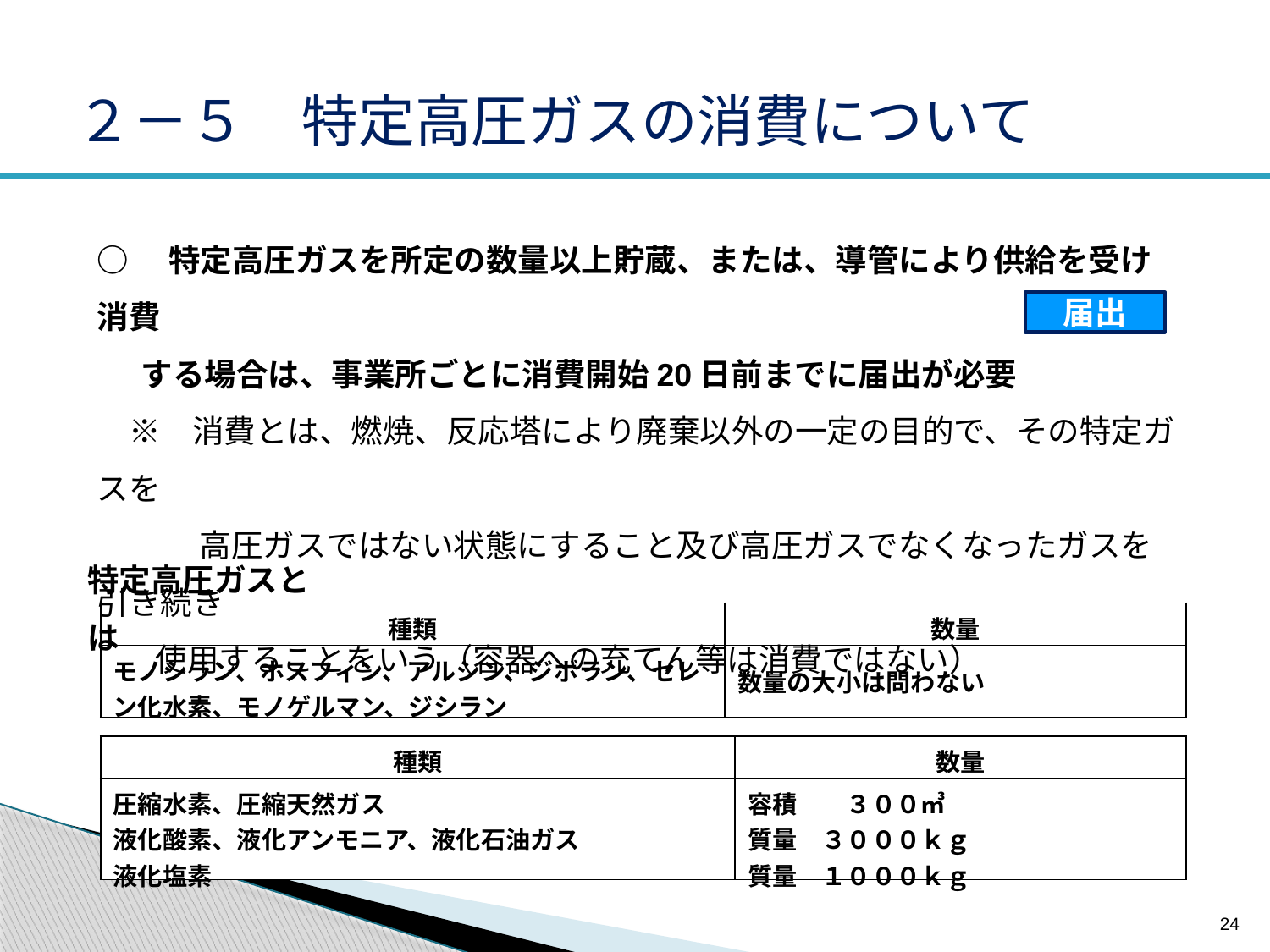

# ２－５　特定高圧ガスの消費について
○　特定高圧ガスを所定の数量以上貯蔵、または、導管により供給を受け 消費
     する場合は、事業所ごとに消費開始20日前までに届出が必要
　※　消費とは、燃焼、反応塔により廃棄以外の一定の目的で、その特定ガスを
　　　 高圧ガスではない状態にすること及び高圧ガスでなくなったガスを引き続き
       使用することをいう（容器への充てん等は消費ではない）
届出
特定高圧ガスとは
| 種類 | 数量 |
| --- | --- |
| モノシラン、ホスフィン、アルシン、ジボラン、セレン化水素、モノゲルマン、ジシラン | 数量の大小は問わない |
| 種類 | 数量 |
| --- | --- |
| 圧縮水素、圧縮天然ガス 液化酸素、液化アンモニア、液化石油ガス 液化塩素 | 容積　　３００㎥ 質量　３０００ｋｇ 質量　１０００ｋｇ |
24